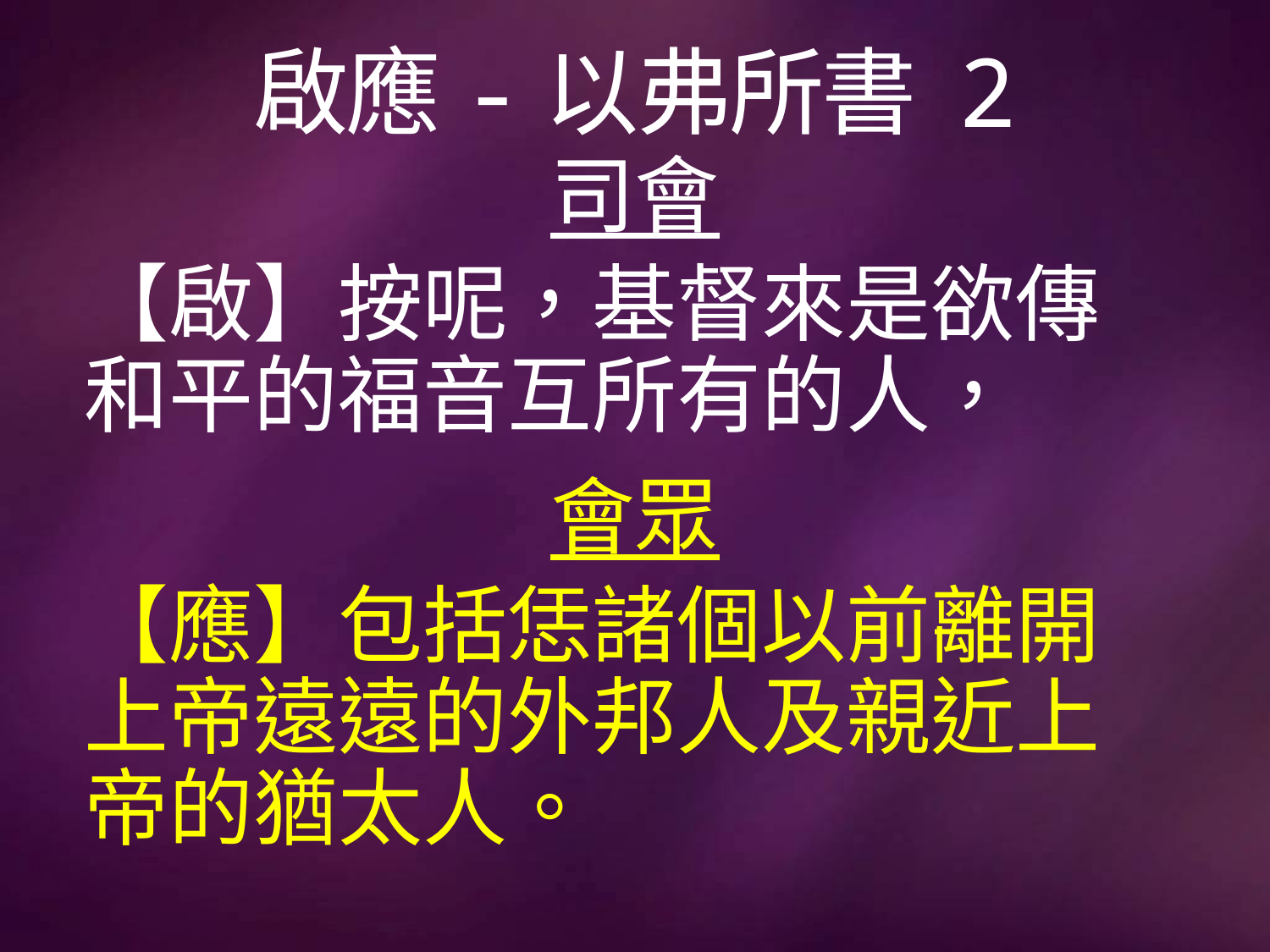

# 啟應-以弗所書 2
司會
【啟】按呢，基督來是欲傳和平的福音互所有的人，

會眾
【應】包括恁諸個以前離開上帝遠遠的外邦人及親近上帝的猶太人。